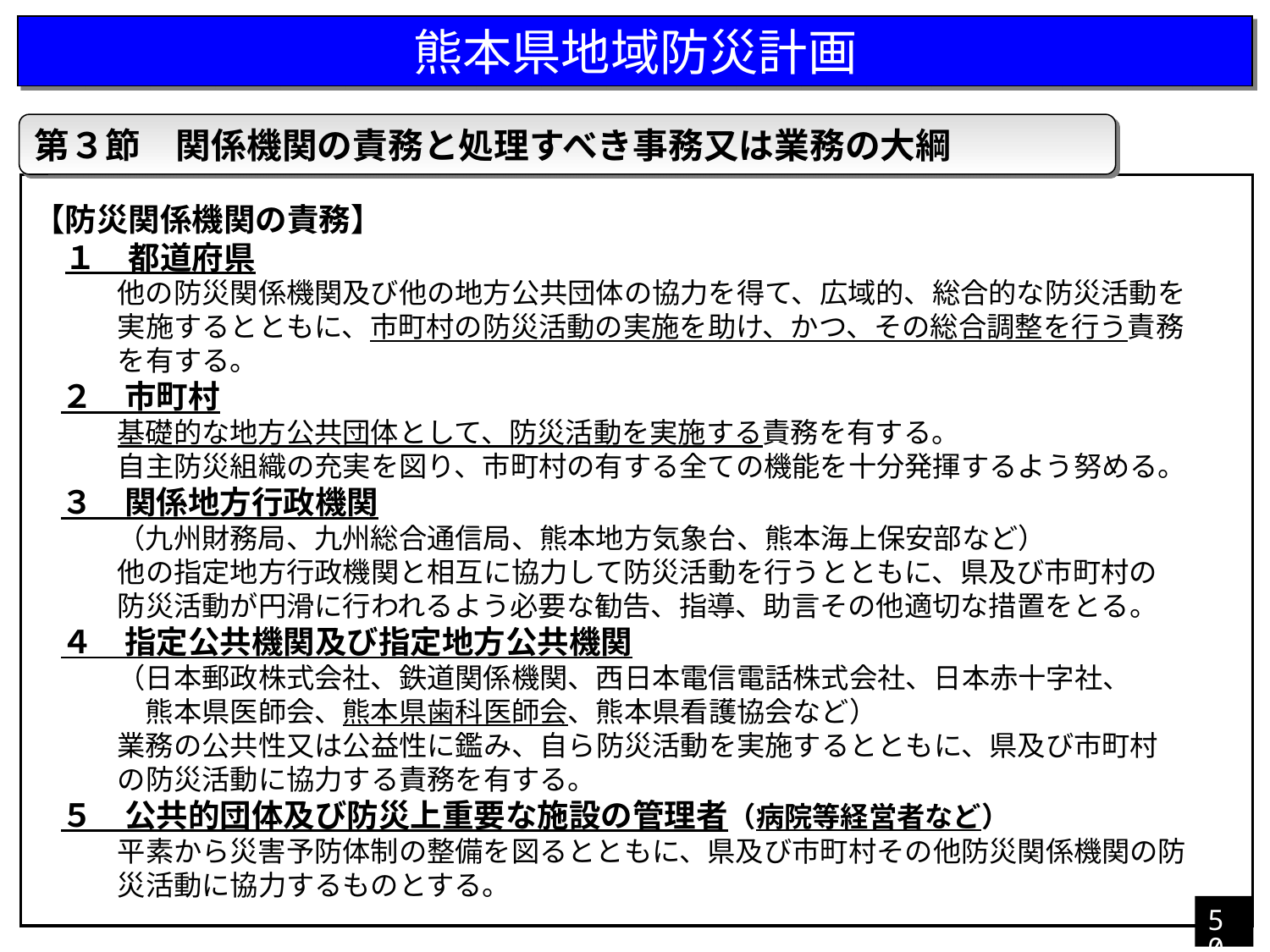

熊本県地域防災計画
第３節　関係機関の責務と処理すべき事務又は業務の大綱
【防災関係機関の責務】
　１　都道府県
　　　他の防災関係機関及び他の地方公共団体の協力を得て、広域的、総合的な防災活動を
　　　実施するとともに、市町村の防災活動の実施を助け、かつ、その総合調整を行う責務
　　　を有する。
　２　市町村
　　　基礎的な地方公共団体として、防災活動を実施する責務を有する。
　　　自主防災組織の充実を図り、市町村の有する全ての機能を十分発揮するよう努める。
　３　関係地方行政機関
　　　（九州財務局、九州総合通信局、熊本地方気象台、熊本海上保安部など）
　　　他の指定地方行政機関と相互に協力して防災活動を行うとともに、県及び市町村の
　　　防災活動が円滑に行われるよう必要な勧告、指導、助言その他適切な措置をとる。
　４　指定公共機関及び指定地方公共機関
　　　（日本郵政株式会社、鉄道関係機関、西日本電信電話株式会社、日本赤十字社、
　　　　熊本県医師会、熊本県歯科医師会、熊本県看護協会など）
　　　業務の公共性又は公益性に鑑み、自ら防災活動を実施するとともに、県及び市町村
　　　の防災活動に協力する責務を有する。
　５　公共的団体及び防災上重要な施設の管理者（病院等経営者など）
　　　平素から災害予防体制の整備を図るとともに、県及び市町村その他防災関係機関の防
　　　災活動に協力するものとする。
50